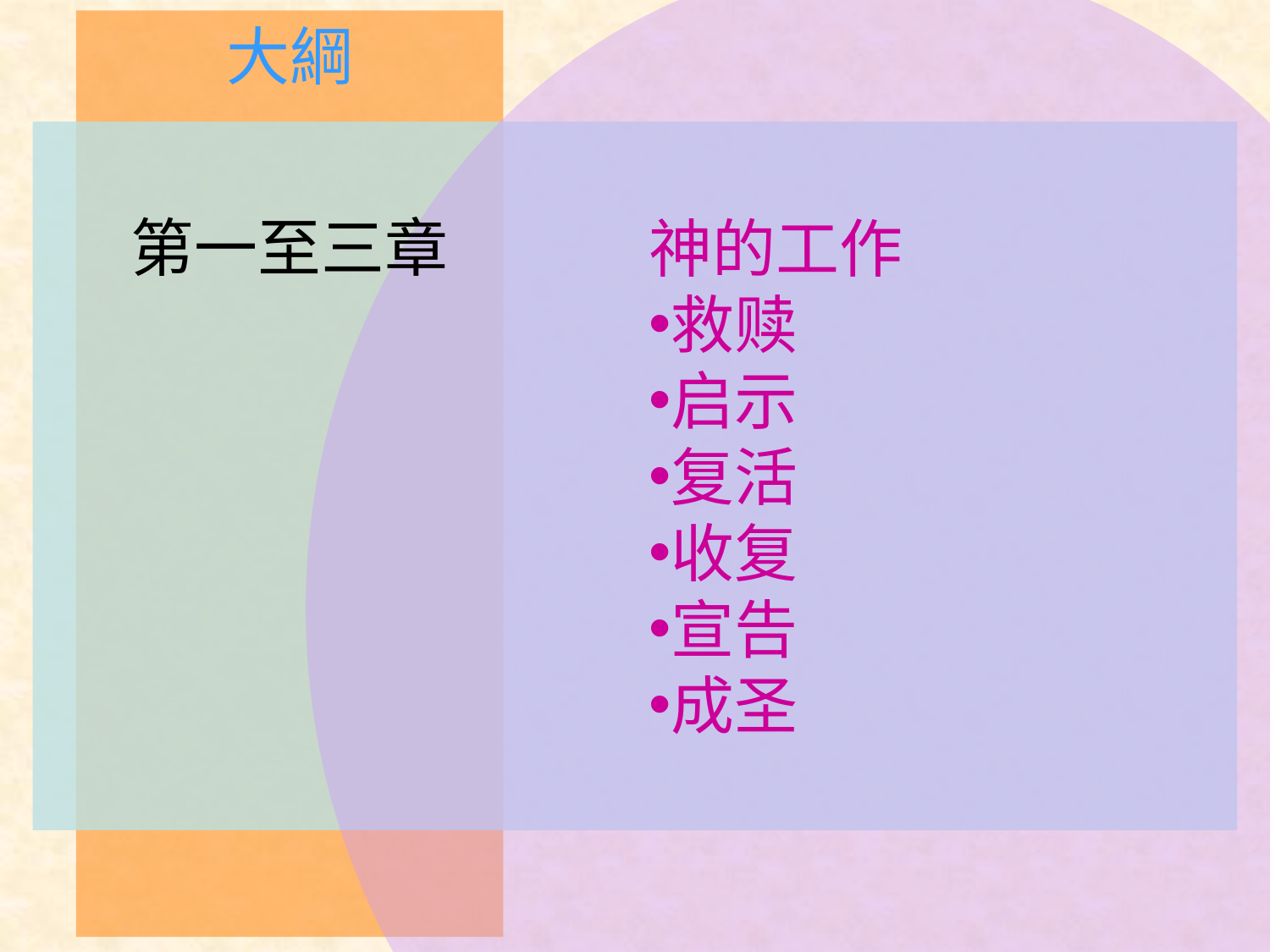

大綱

# 第一至三章
神的工作
救赎
启示
复活
收复
宣告
成圣